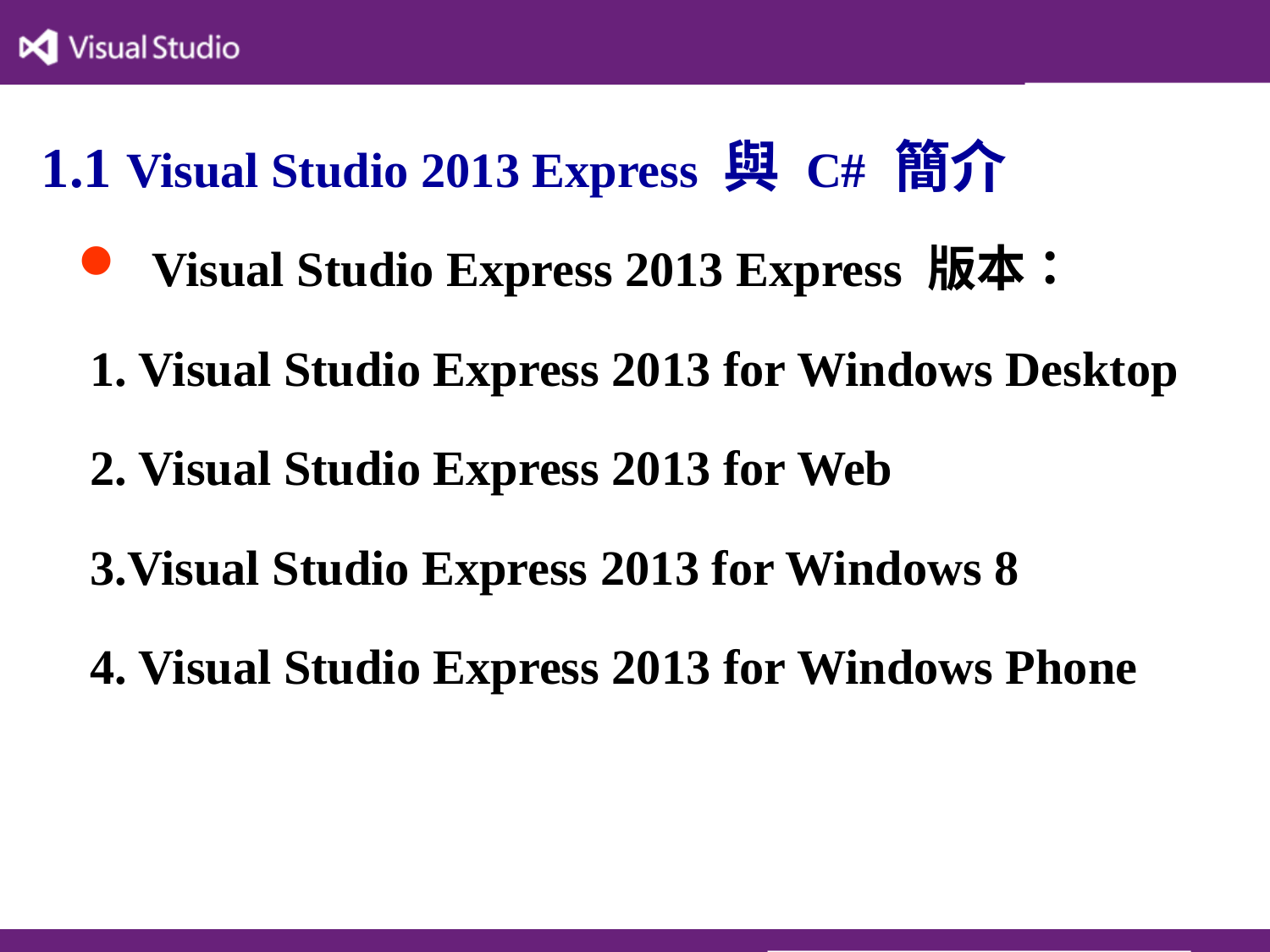

# 1.1 Visual Studio 2013 Express 與 C# 簡介
Visual Studio Express 2013 Express 版本：
 1. Visual Studio Express 2013 for Windows Desktop
 2. Visual Studio Express 2013 for Web
 3.Visual Studio Express 2013 for Windows 8
 4. Visual Studio Express 2013 for Windows Phone